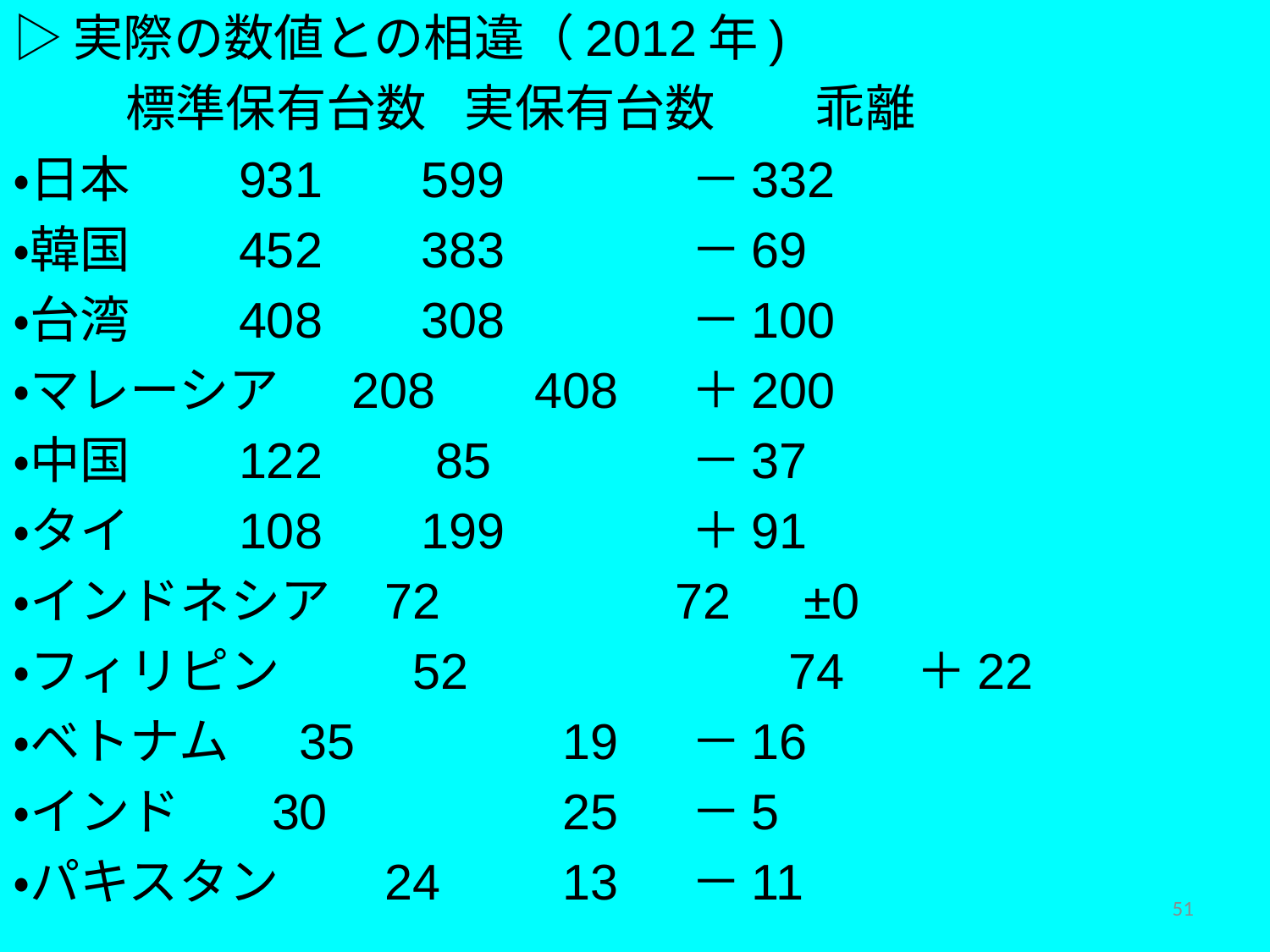

▷実際の数値との相違（2012年)
		標準保有台数	実保有台数	 乖離
・日本		931		     599		－332
・韓国		452		     383		－69
・台湾		408		     308		－100
・マレーシア	208		     408		＋200
・中国		122		      85		－37
・タイ			108		     199		＋91
・インドネシア	  72	 	       72　		±0
・フィリピン		　52		       74		＋22
・ベトナム		　35		       19		－16
・インド		  30	 	       25　		－5
・パキスタン	  24		       13		－11

51